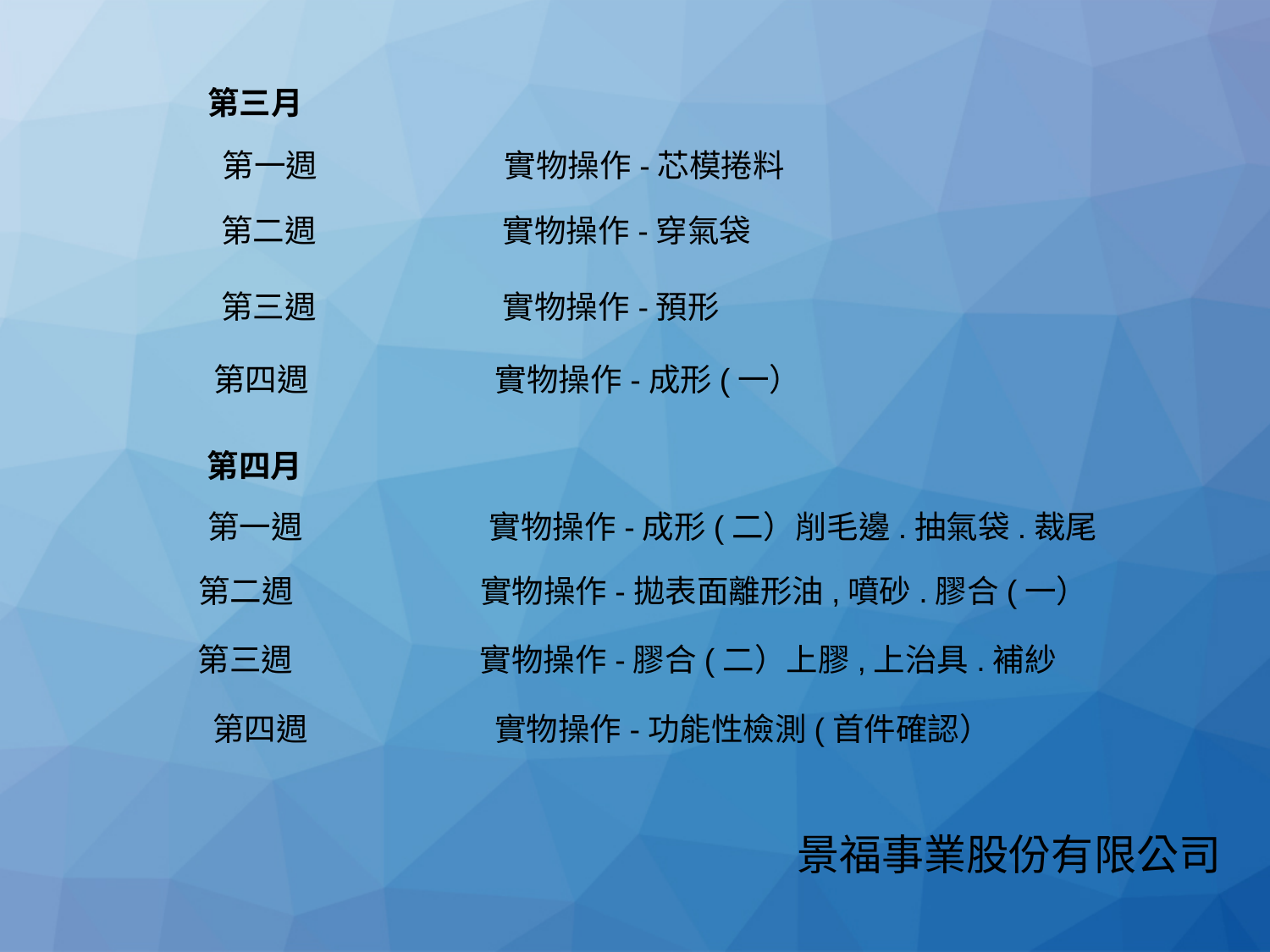

第三月
第一週                          實物操作-芯模捲料
第二週                          實物操作-穿氣袋
第三週                          實物操作-預形
第四週                          實物操作-成形(一）
第四月
第一週                          實物操作-成形(二）削毛邊.抽氣袋.裁尾
第二週                          實物操作-拋表面離形油,噴砂.膠合(一）
第三週                          實物操作-膠合(二）上膠,上治具.補紗
第四週                          實物操作-功能性檢測(首件確認）

景福事業股份有限公司